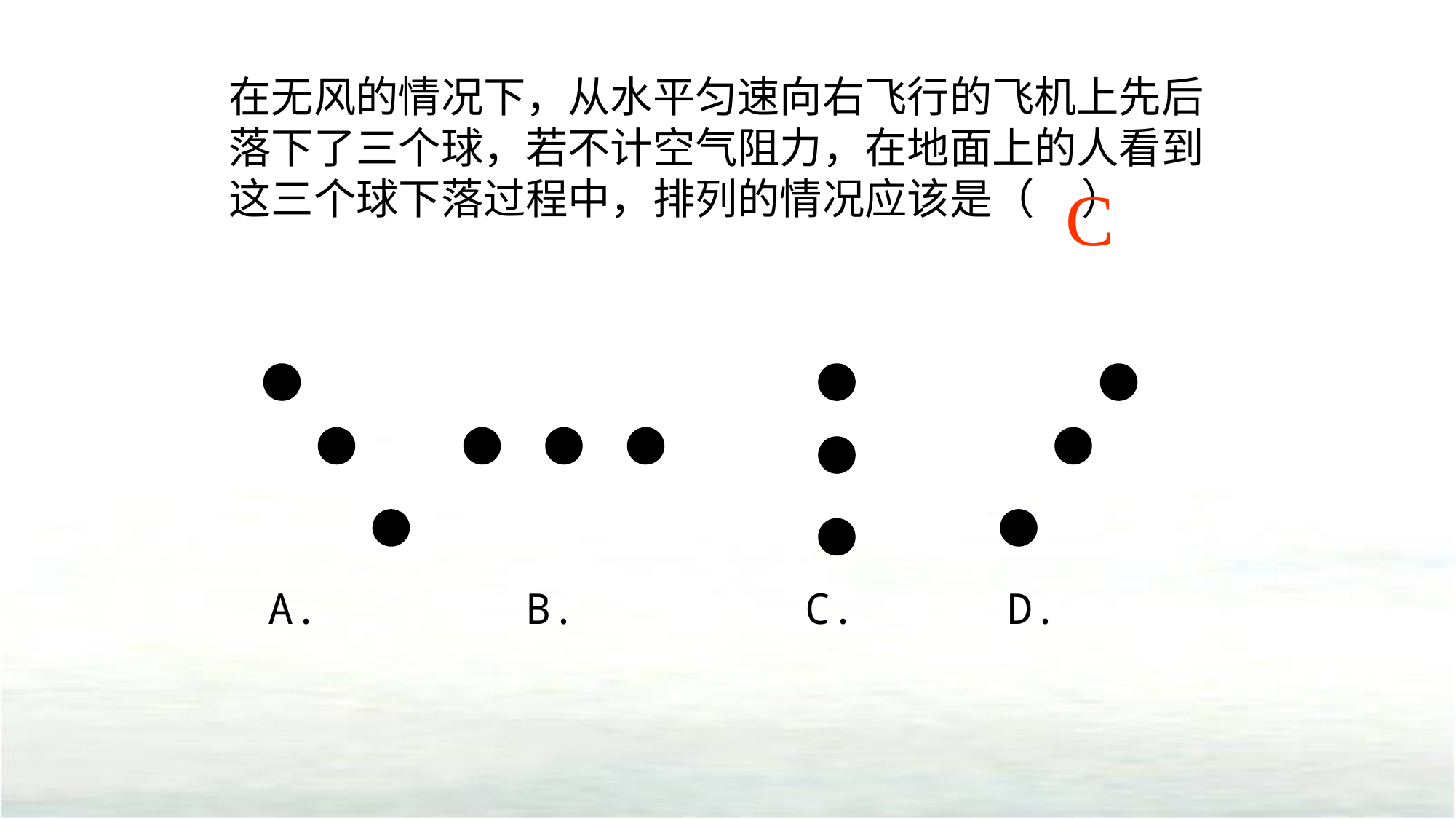

在无风的情况下，从水平匀速向右飞行的飞机上先后落下了三个球，若不计空气阻力，在地面上的人看到这三个球下落过程中，排列的情况应该是（     ）

C

A.
 B.
C.
D.